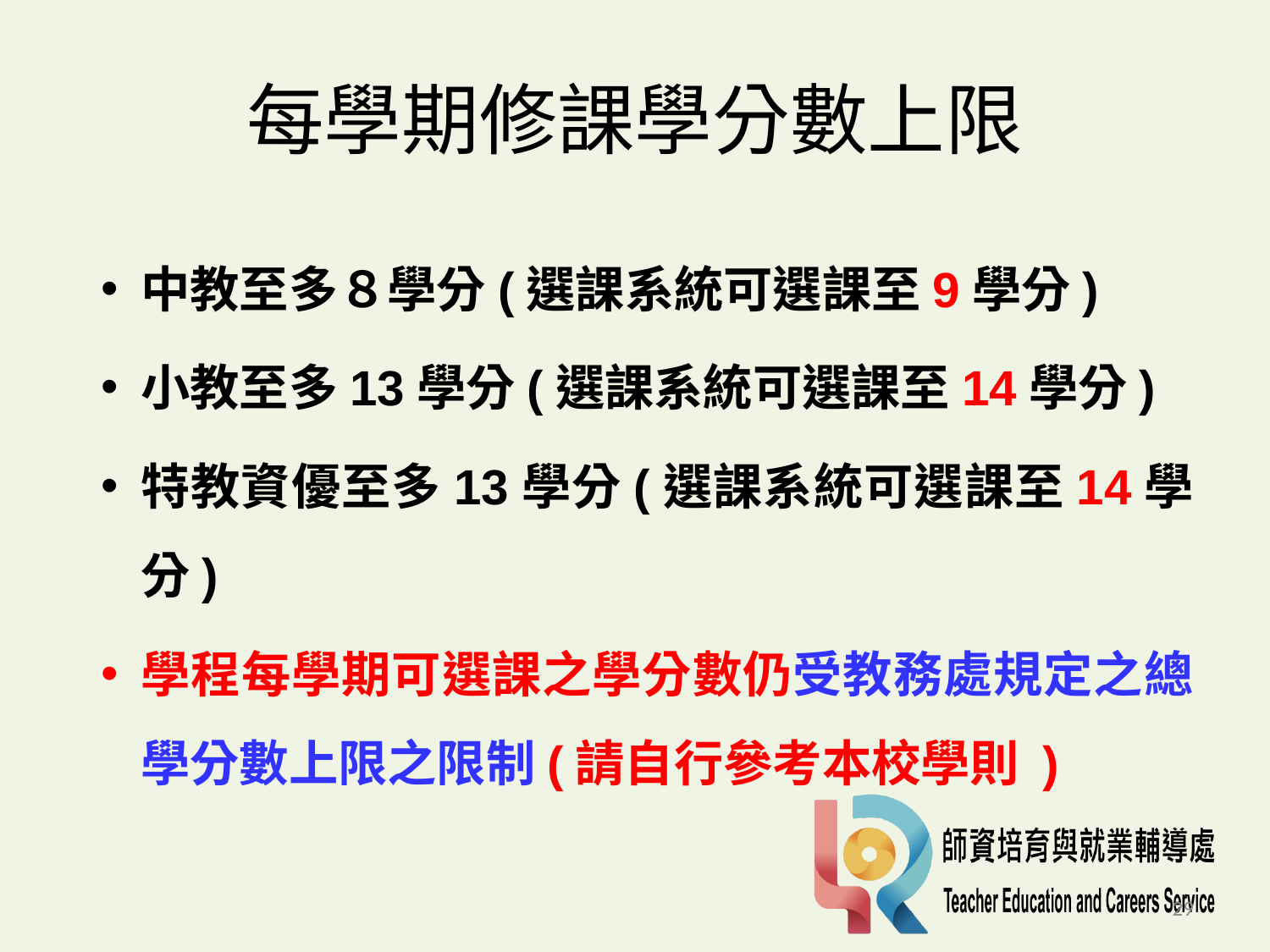

# 每學期修課學分數上限
中教至多８學分(選課系統可選課至9學分)
小教至多13學分(選課系統可選課至14學分)
特教資優至多13學分(選課系統可選課至14學分)
學程每學期可選課之學分數仍受教務處規定之總學分數上限之限制(請自行參考本校學則 )

29